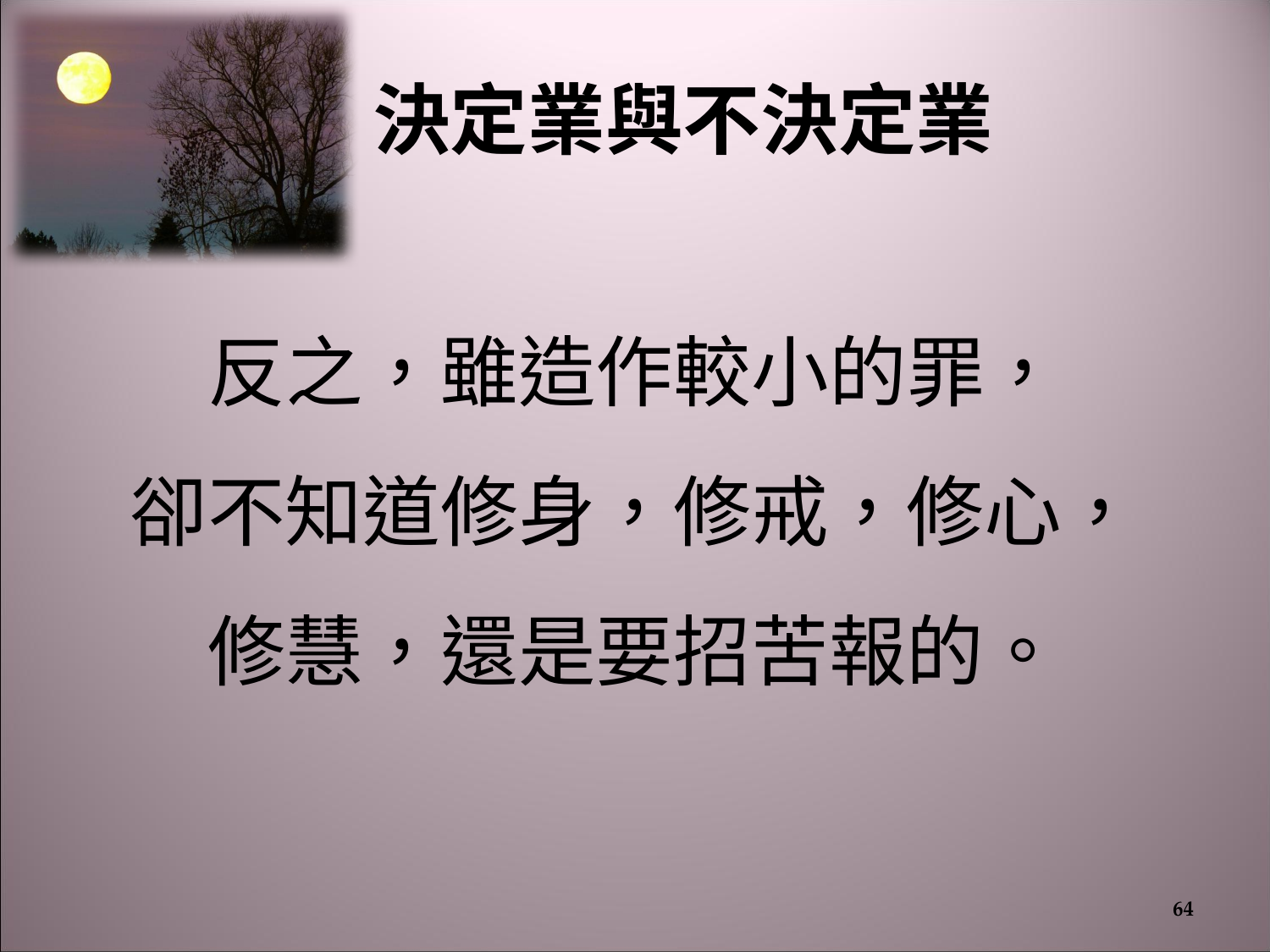

# 決定業與不決定業
反之，雖造作較小的罪，
卻不知道修身，修戒，修心，
修慧，還是要招苦報的。
64